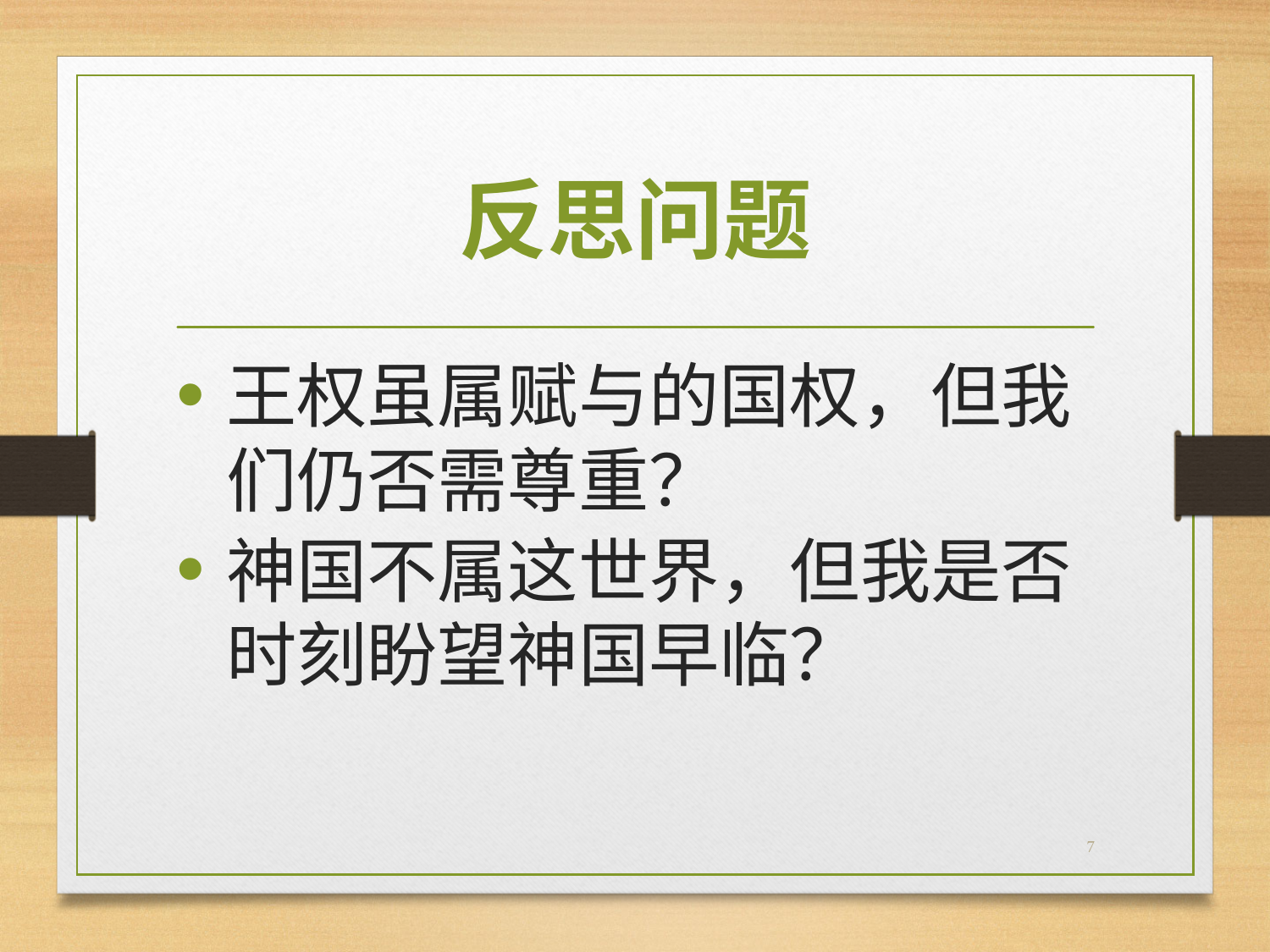

# 反思问题
王权虽属赋与的国权，但我们仍否需尊重？
神国不属这世界，但我是否时刻盼望神国早临？
7